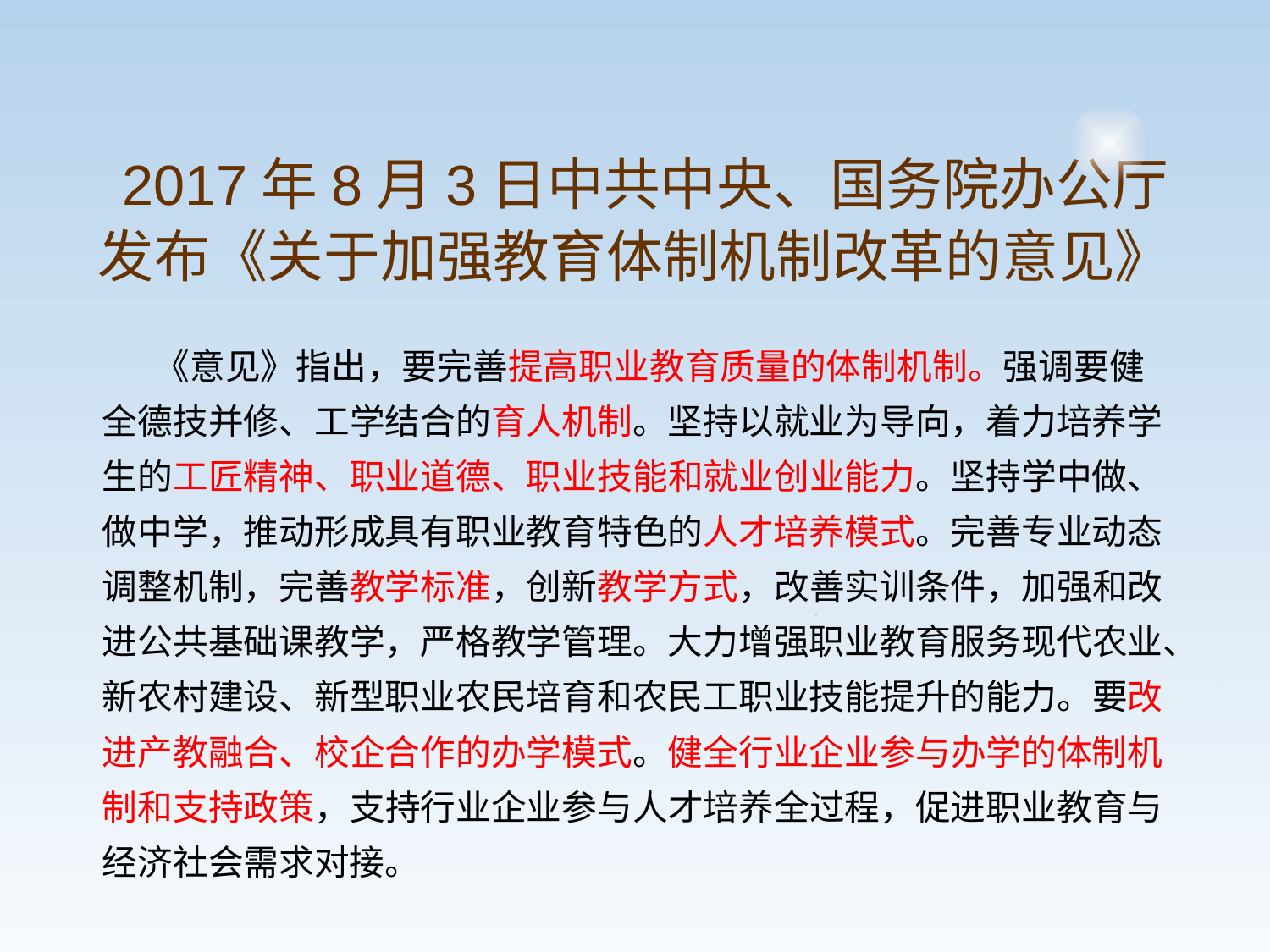

# 2017年8月3日中共中央、国务院办公厅发布《关于加强教育体制机制改革的意见》
      《意见》指出，要完善提高职业教育质量的体制机制。强调要健全德技并修、工学结合的育人机制。坚持以就业为导向，着力培养学生的工匠精神、职业道德、职业技能和就业创业能力。坚持学中做、做中学，推动形成具有职业教育特色的人才培养模式。完善专业动态调整机制，完善教学标准，创新教学方式，改善实训条件，加强和改进公共基础课教学，严格教学管理。大力增强职业教育服务现代农业、新农村建设、新型职业农民培育和农民工职业技能提升的能力。要改进产教融合、校企合作的办学模式。健全行业企业参与办学的体制机制和支持政策，支持行业企业参与人才培养全过程，促进职业教育与经济社会需求对接。